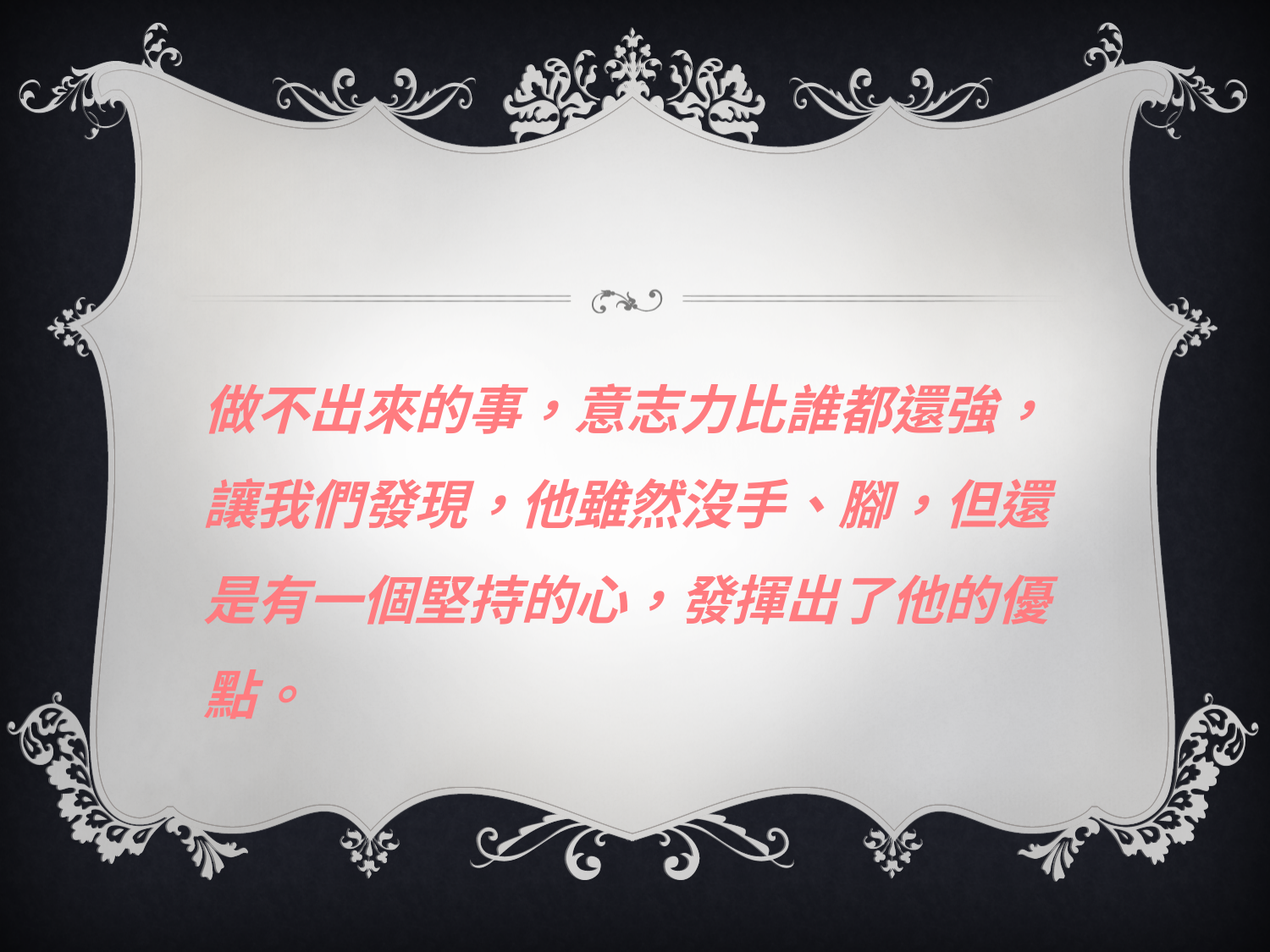

做不出來的事，意志力比誰都還強，讓我們發現，他雖然沒手、腳，但還是有一個堅持的心，發揮出了他的優點。